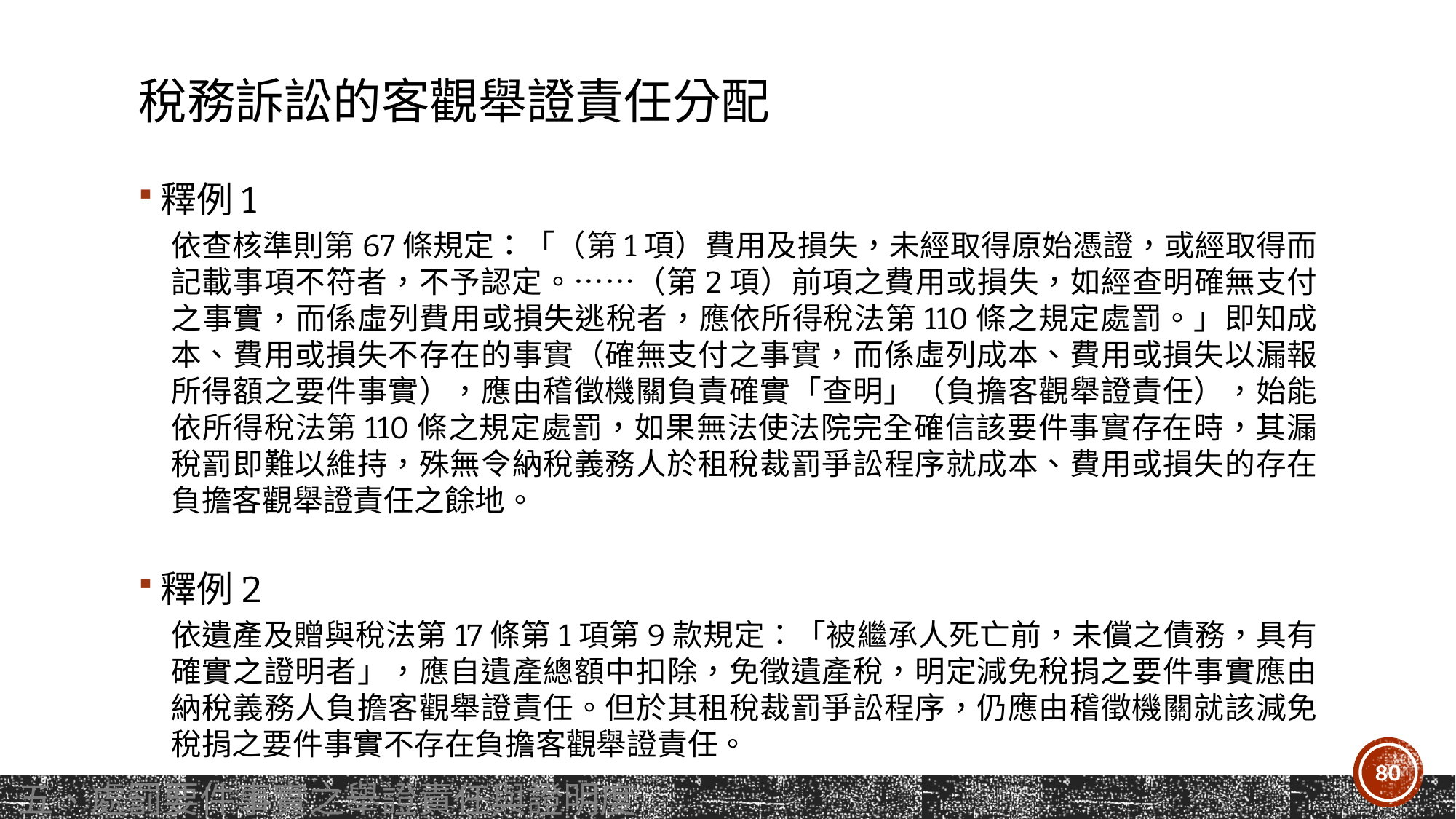

# 稅務訴訟的客觀舉證責任分配
釋例1
依查核準則第67條規定：「（第1項）費用及損失，未經取得原始憑證，或經取得而記載事項不符者，不予認定。……（第2項）前項之費用或損失，如經查明確無支付之事實，而係虛列費用或損失逃稅者，應依所得稅法第110條之規定處罰。」即知成本、費用或損失不存在的事實（確無支付之事實，而係虛列成本、費用或損失以漏報所得額之要件事實），應由稽徵機關負責確實「查明」（負擔客觀舉證責任），始能依所得稅法第110條之規定處罰，如果無法使法院完全確信該要件事實存在時，其漏稅罰即難以維持，殊無令納稅義務人於租稅裁罰爭訟程序就成本、費用或損失的存在負擔客觀舉證責任之餘地。

釋例2
依遺產及贈與稅法第17條第1項第9款規定：「被繼承人死亡前，未償之債務，具有確實之證明者」，應自遺產總額中扣除，免徵遺產稅，明定減免稅捐之要件事實應由納稅義務人負擔客觀舉證責任。但於其租稅裁罰爭訟程序，仍應由稽徵機關就該減免稅捐之要件事實不存在負擔客觀舉證責任。

80